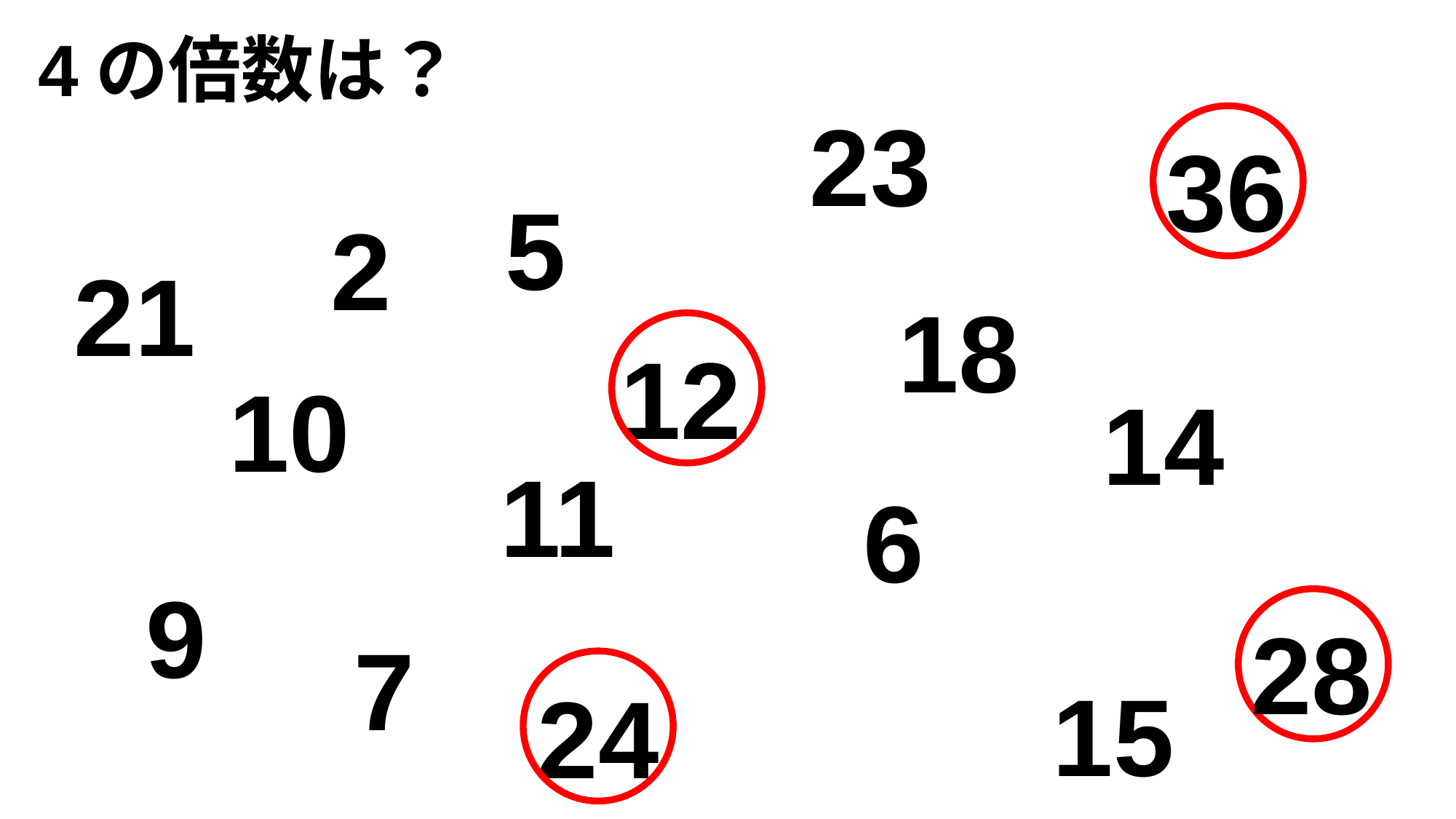

4の倍数は？
23

36
5
2
21
18

12
10
14
11
6
9

28
7

15
24